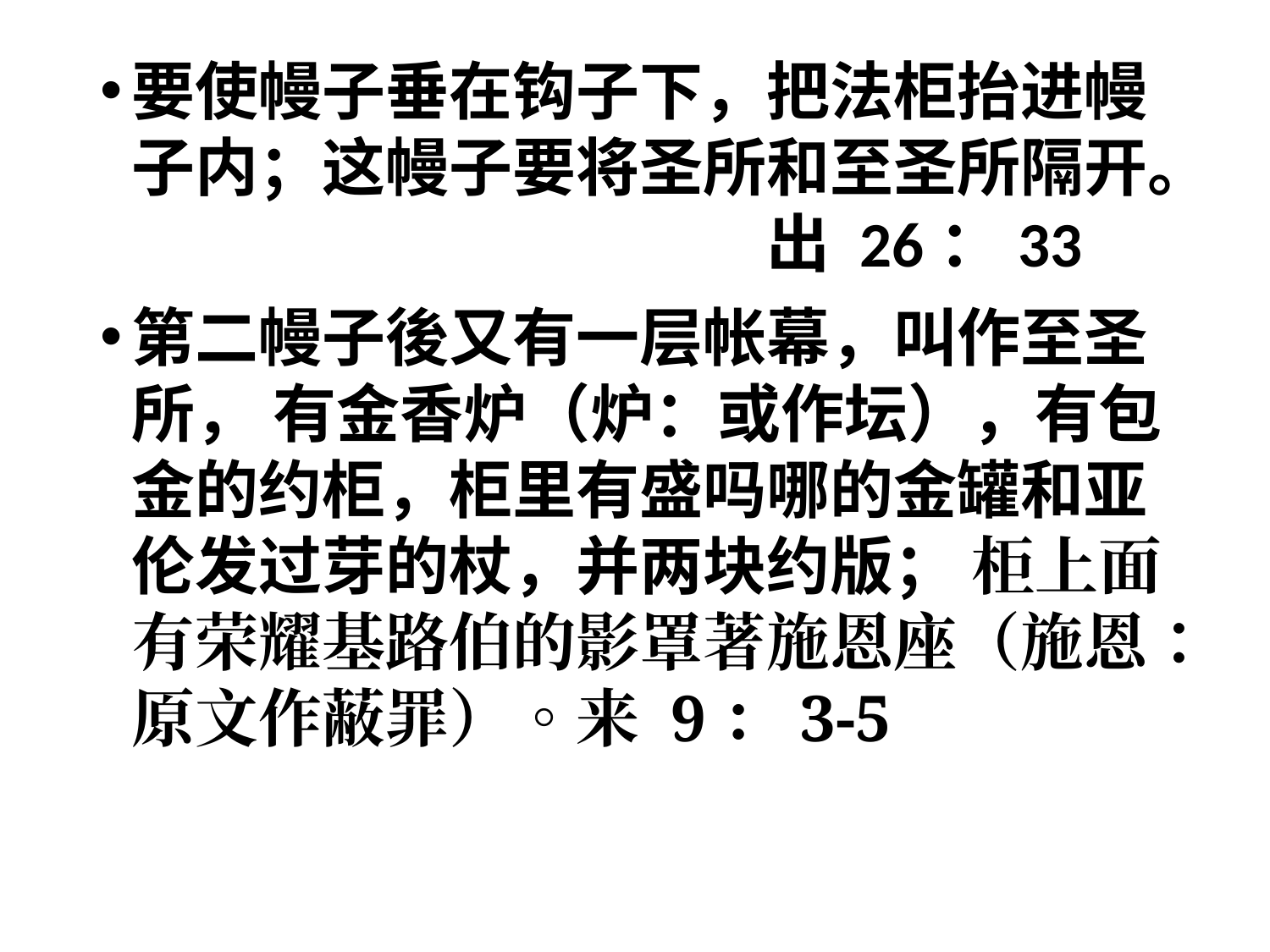

要使幔子垂在钩子下，把法柜抬进幔子内；这幔子要将圣所和至圣所隔开。 					出 26：33
第二幔子後又有一层帐幕，叫作至圣所， 有金香炉（炉：或作坛），有包金的约柜，柜里有盛吗哪的金罐和亚伦发过芽的杖，并两块约版； 柜上面有荣耀基路伯的影罩著施恩座（施恩：原文作蔽罪）。来 9：3-5